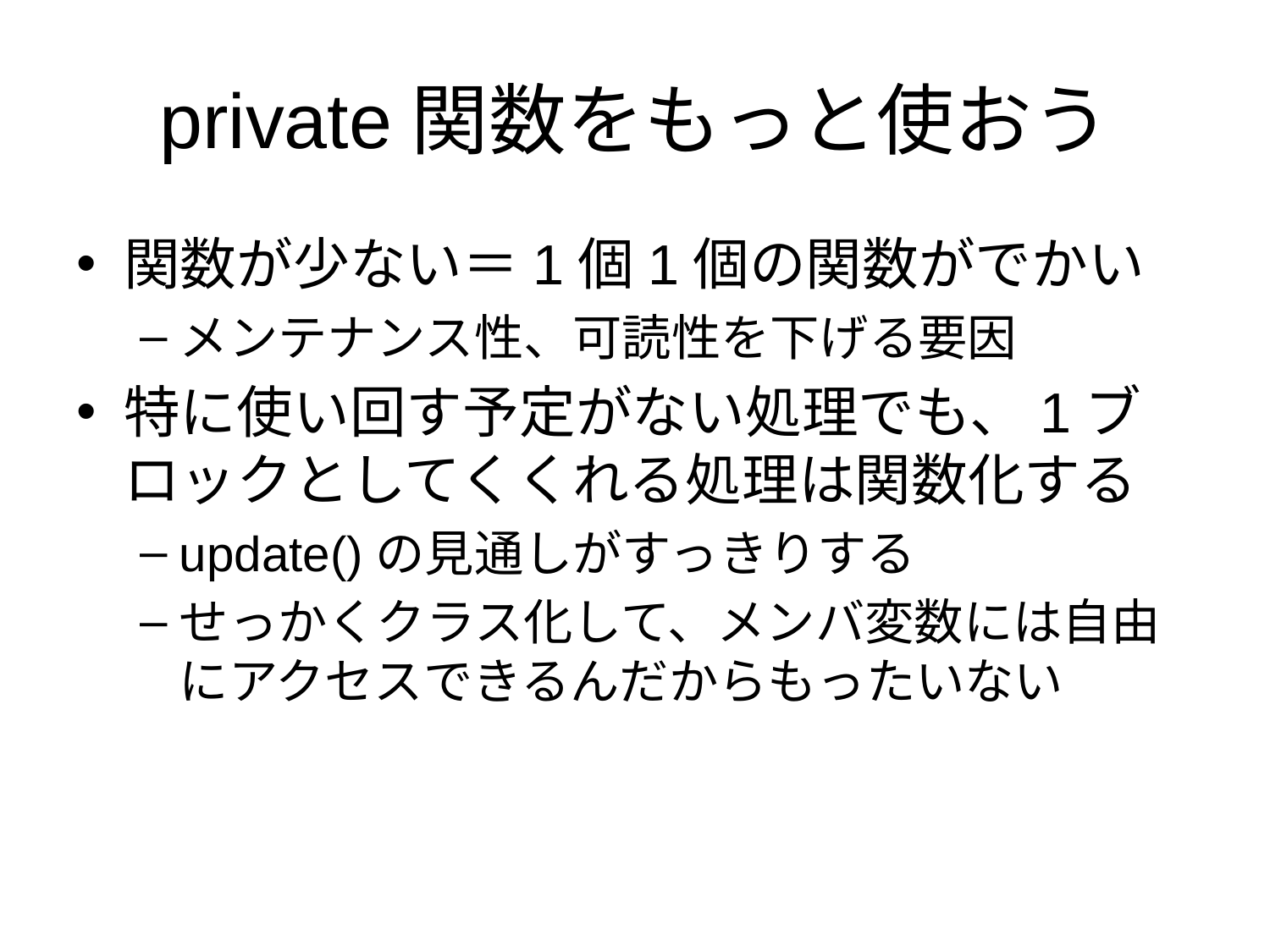

# private関数をもっと使おう
関数が少ない＝1個1個の関数がでかい
メンテナンス性、可読性を下げる要因
特に使い回す予定がない処理でも、1ブロックとしてくくれる処理は関数化する
update()の見通しがすっきりする
せっかくクラス化して、メンバ変数には自由にアクセスできるんだからもったいない